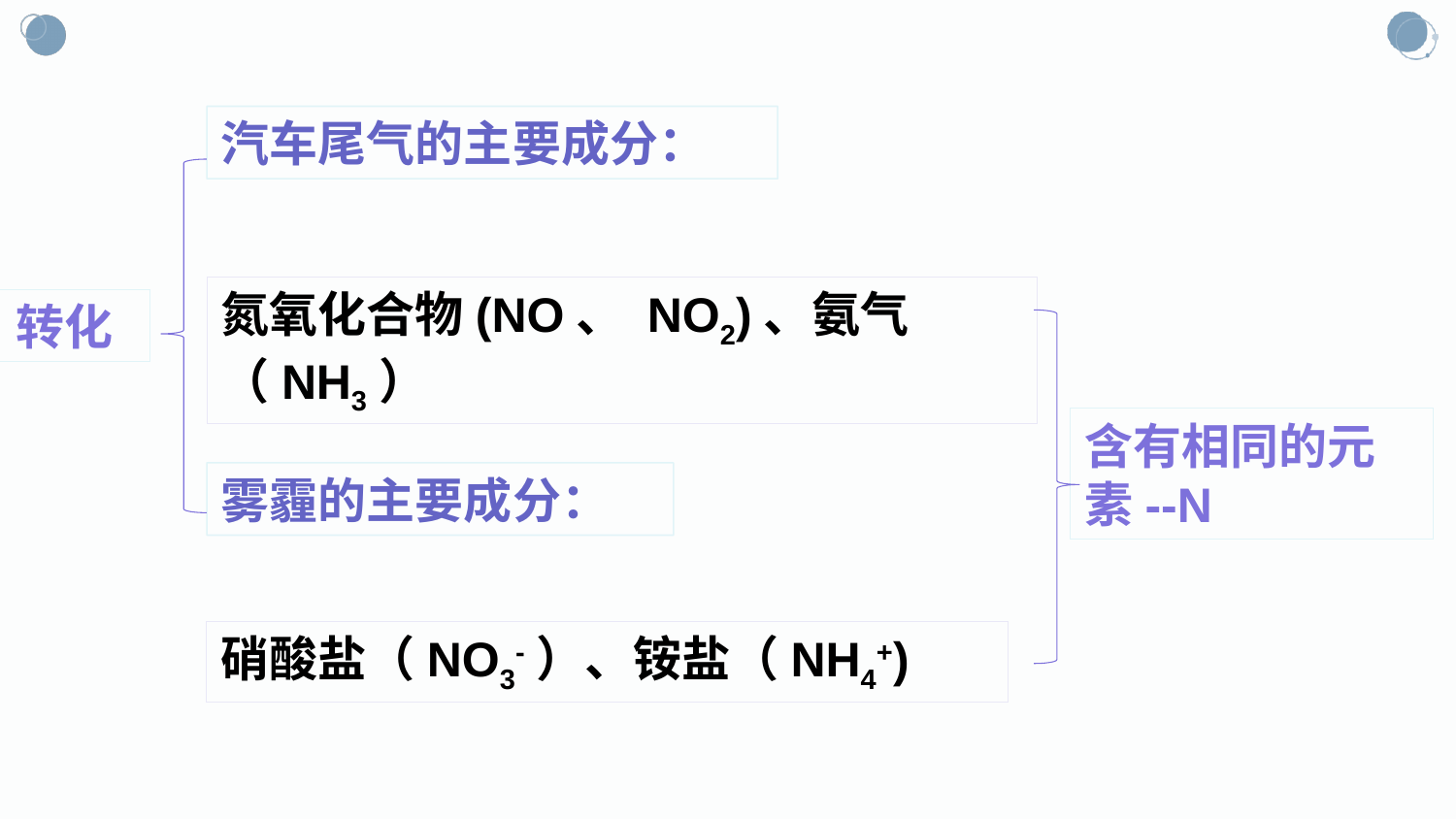

汽车尾气的主要成分：
氮氧化合物(NO、 NO2)、氨气（NH3）
雾霾的主要成分：
硝酸盐（NO3-）、铵盐（NH4+)

转化

含有相同的元素--N